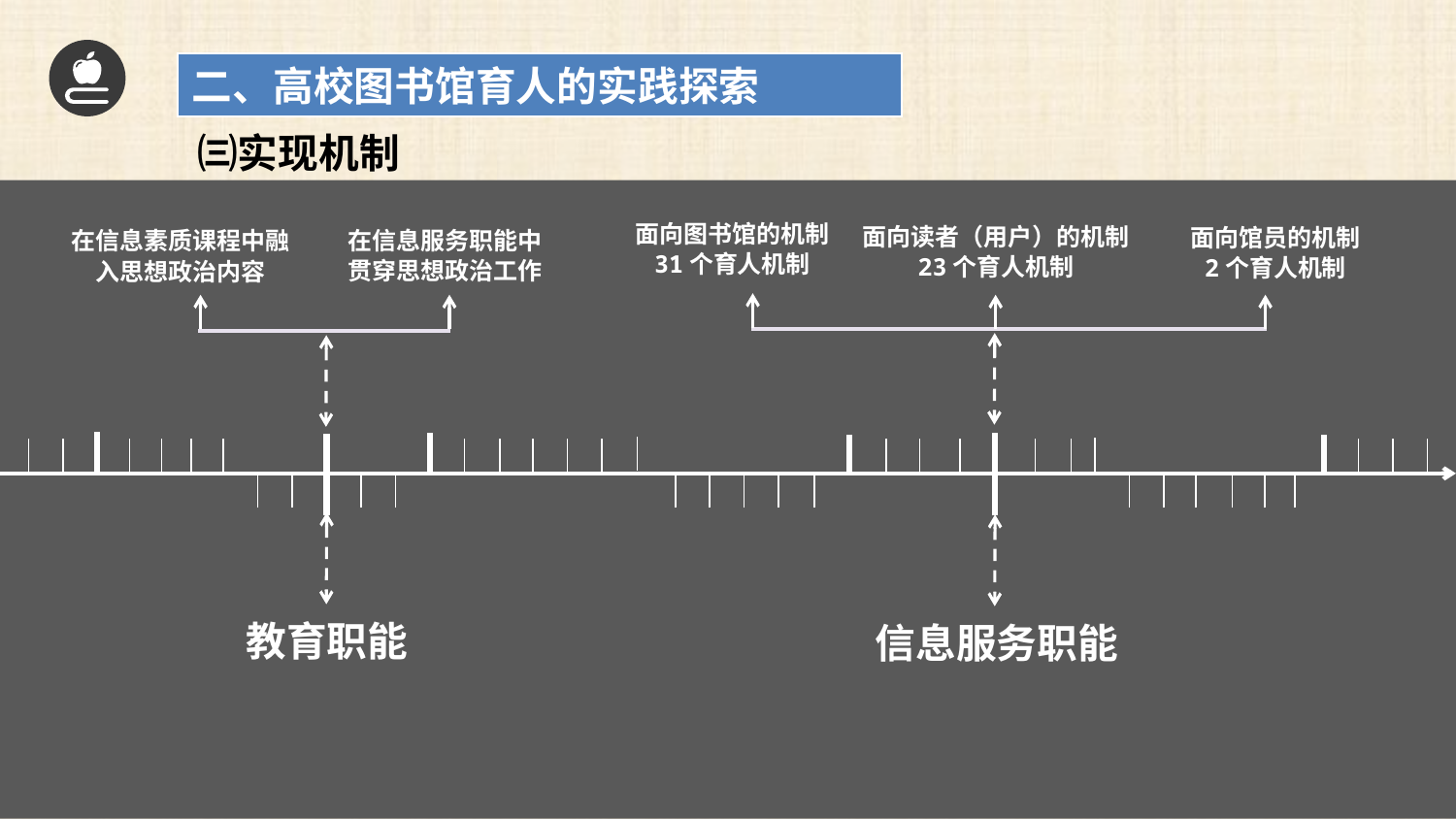

二、高校图书馆育人的实践探索
㈢实现机制

面向图书馆的机制
31个育人机制
面向读者（用户）的机制
23个育人机制
面向馆员的机制
2个育人机制
在信息服务职能中贯穿思想政治工作
在信息素质课程中融入思想政治内容
教育职能
信息服务职能